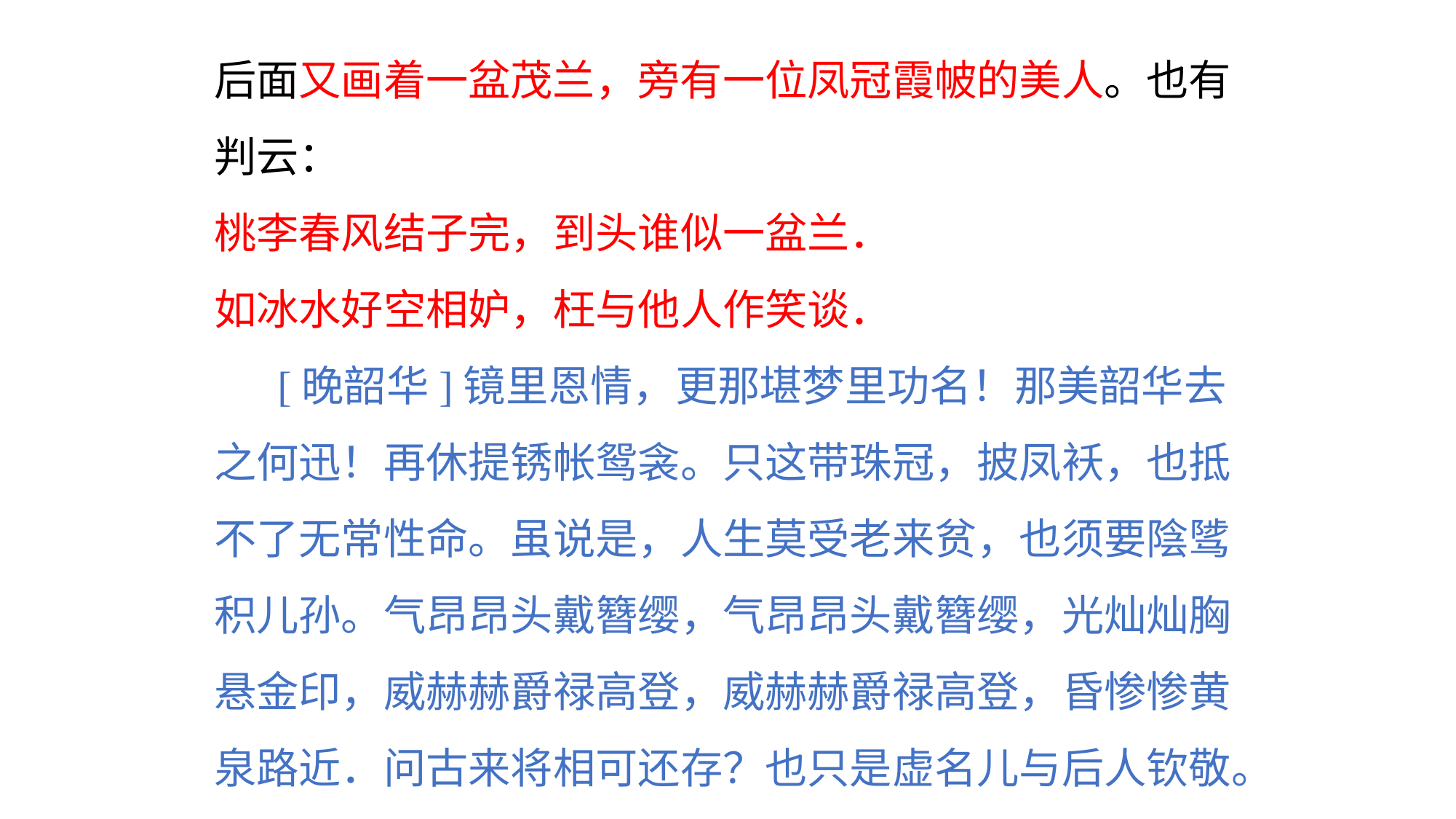

后面又画着一盆茂兰，旁有一位凤冠霞帔的美人。也有判云：
桃李春风结子完，到头谁似一盆兰．
如冰水好空相妒，枉与他人作笑谈．
      [晚韶华]镜里恩情，更那堪梦里功名！那美韶华去之何迅！再休提锈帐鸳衾。只这带珠冠，披凤袄，也抵不了无常性命。虽说是，人生莫受老来贫，也须要陰骘积儿孙。气昂昂头戴簪缨，气昂昂头戴簪缨，光灿灿胸悬金印，威赫赫爵禄高登，威赫赫爵禄高登，昏惨惨黄泉路近．问古来将相可还存？也只是虚名儿与后人钦敬。